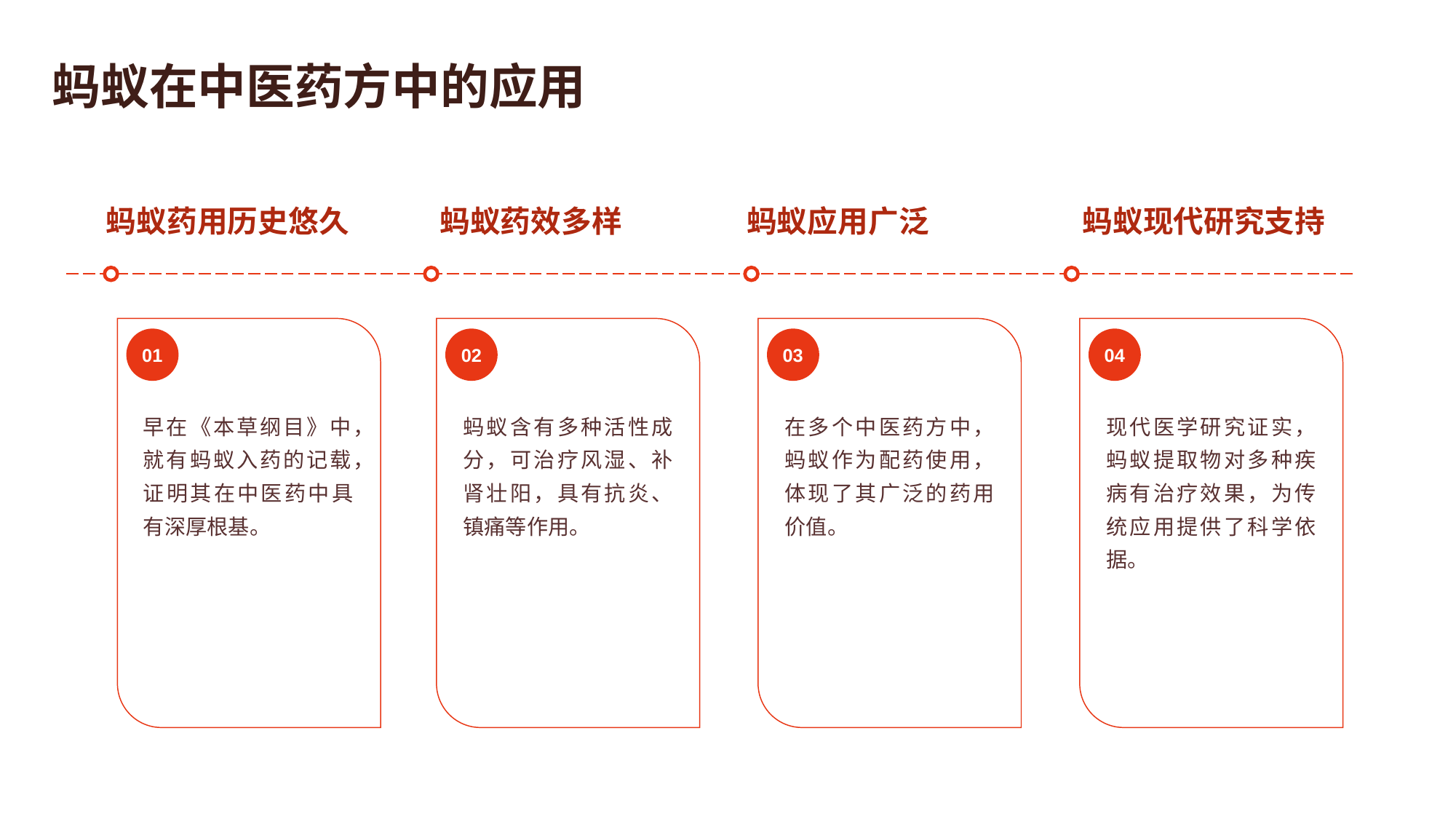

蚂蚁在中医药方中的应用
蚂蚁药用历史悠久
蚂蚁药效多样
蚂蚁应用广泛
蚂蚁现代研究支持

01
02
03
04
早在《本草纲目》中，就有蚂蚁入药的记载，证明其在中医药中具有深厚根基。
蚂蚁含有多种活性成分，可治疗风湿、补肾壮阳，具有抗炎、镇痛等作用。
在多个中医药方中，蚂蚁作为配药使用，体现了其广泛的药用价值。
现代医学研究证实，蚂蚁提取物对多种疾病有治疗效果，为传统应用提供了科学依据。